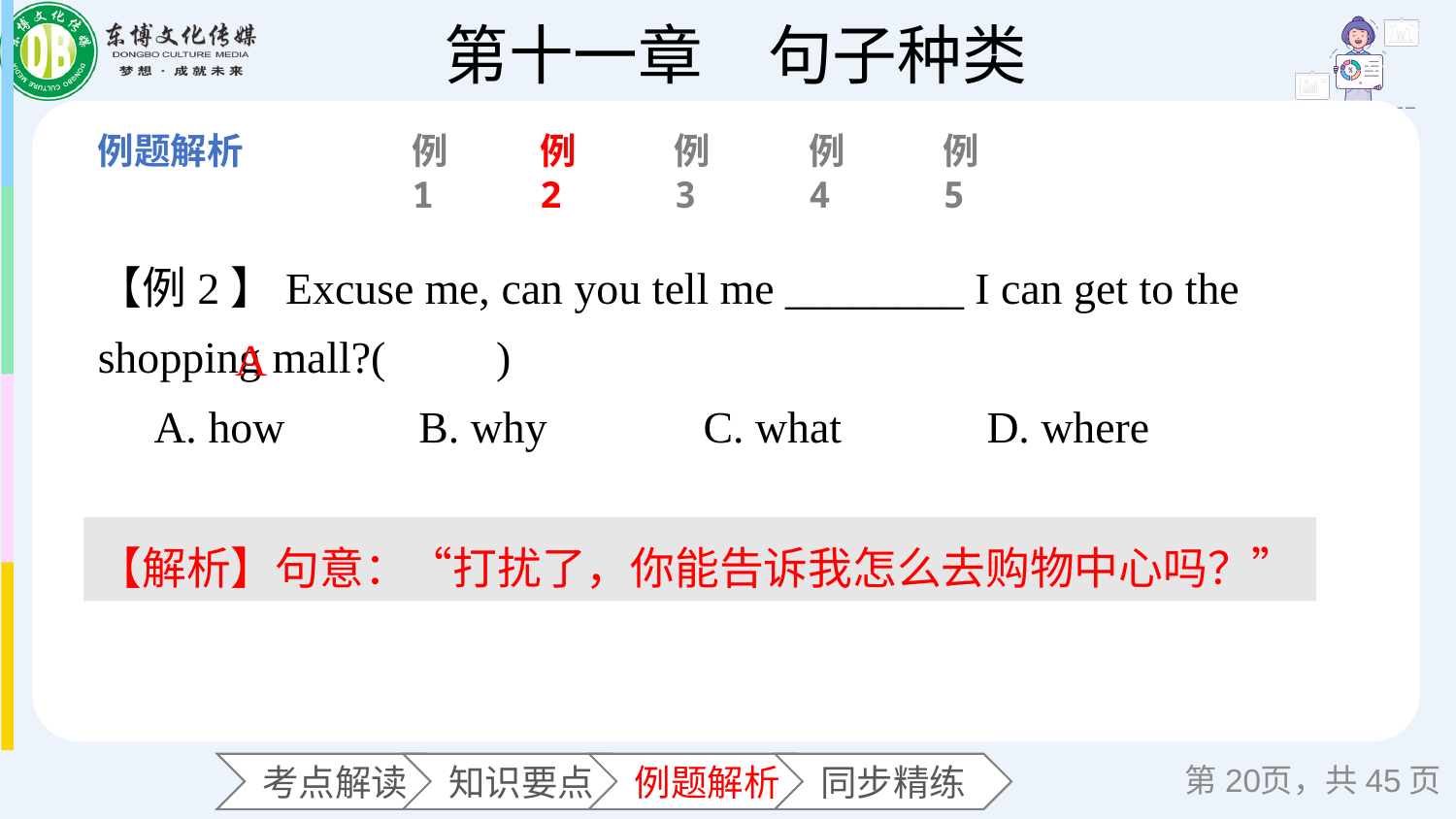

例1
例2
例3
例4
例5
【例2】Excuse me, can you tell me ________ I can get to the shopping mall?(　　)
     A. how            B. why              C. what             D. where

A
【解析】句意：“打扰了，你能告诉我怎么去购物中心吗？”
第20页，共45页